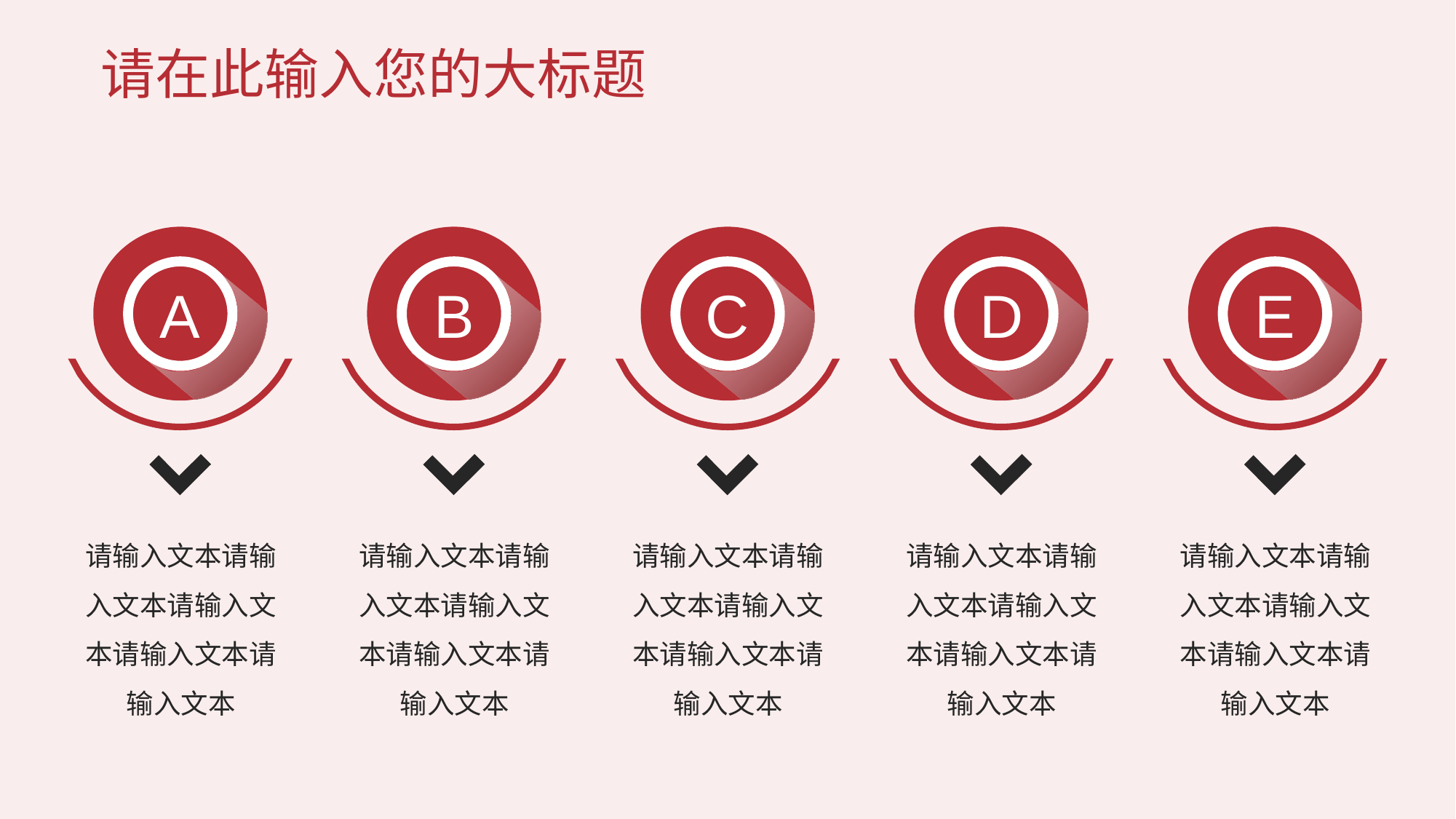

# 请在此输入您的大标题

A
B
C
D
E

请输入文本请输入文本请输入文本请输入文本请输入文本
请输入文本请输入文本请输入文本请输入文本请输入文本
请输入文本请输入文本请输入文本请输入文本请输入文本
请输入文本请输入文本请输入文本请输入文本请输入文本
请输入文本请输入文本请输入文本请输入文本请输入文本